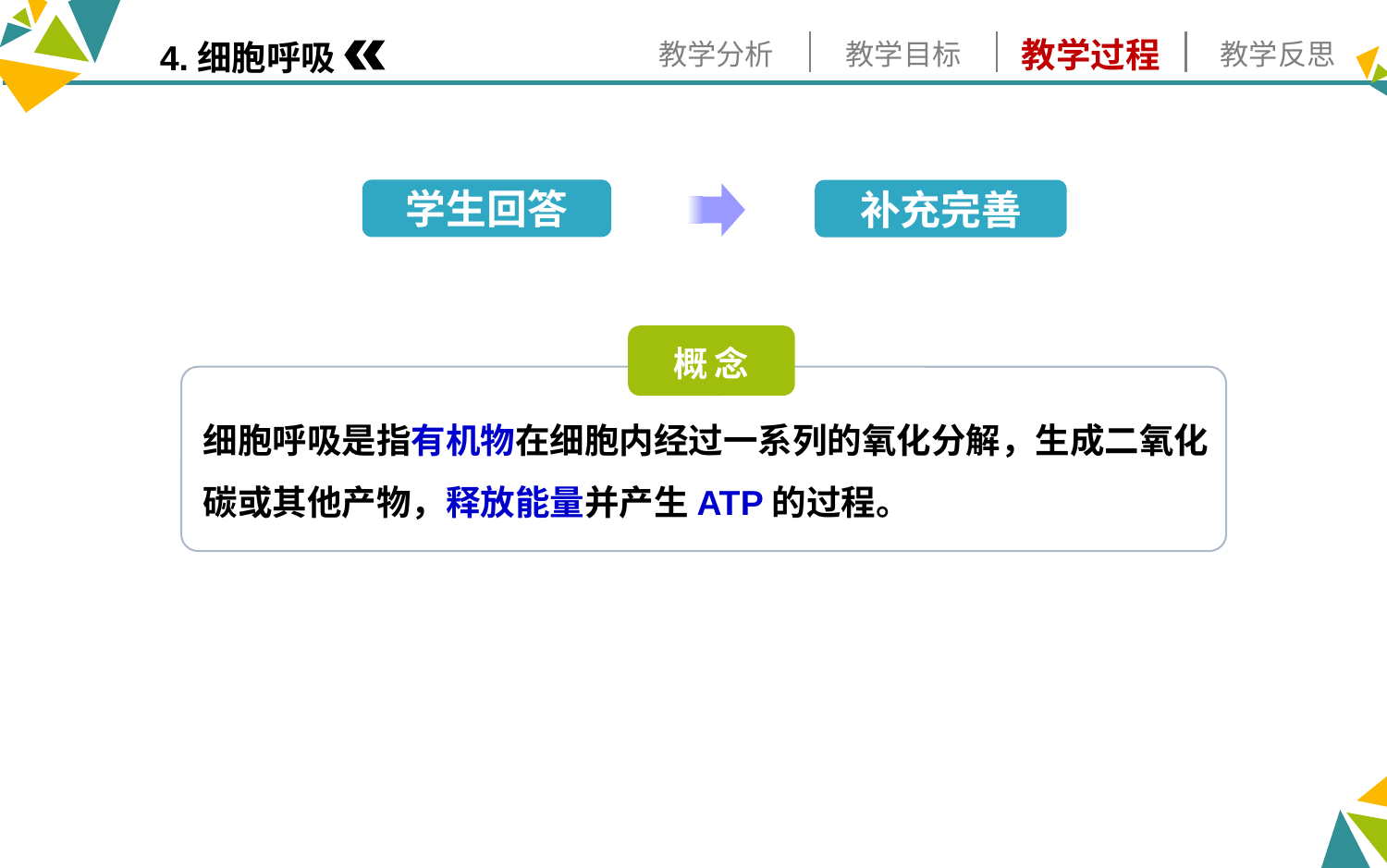

教学分析
教学目标
教学过程
教学反思
4.细胞呼吸

学生回答
补充完善

概念

细胞呼吸是指有机物在细胞内经过一系列的氧化分解，生成二氧化碳或其他产物，释放能量并产生ATP的过程。